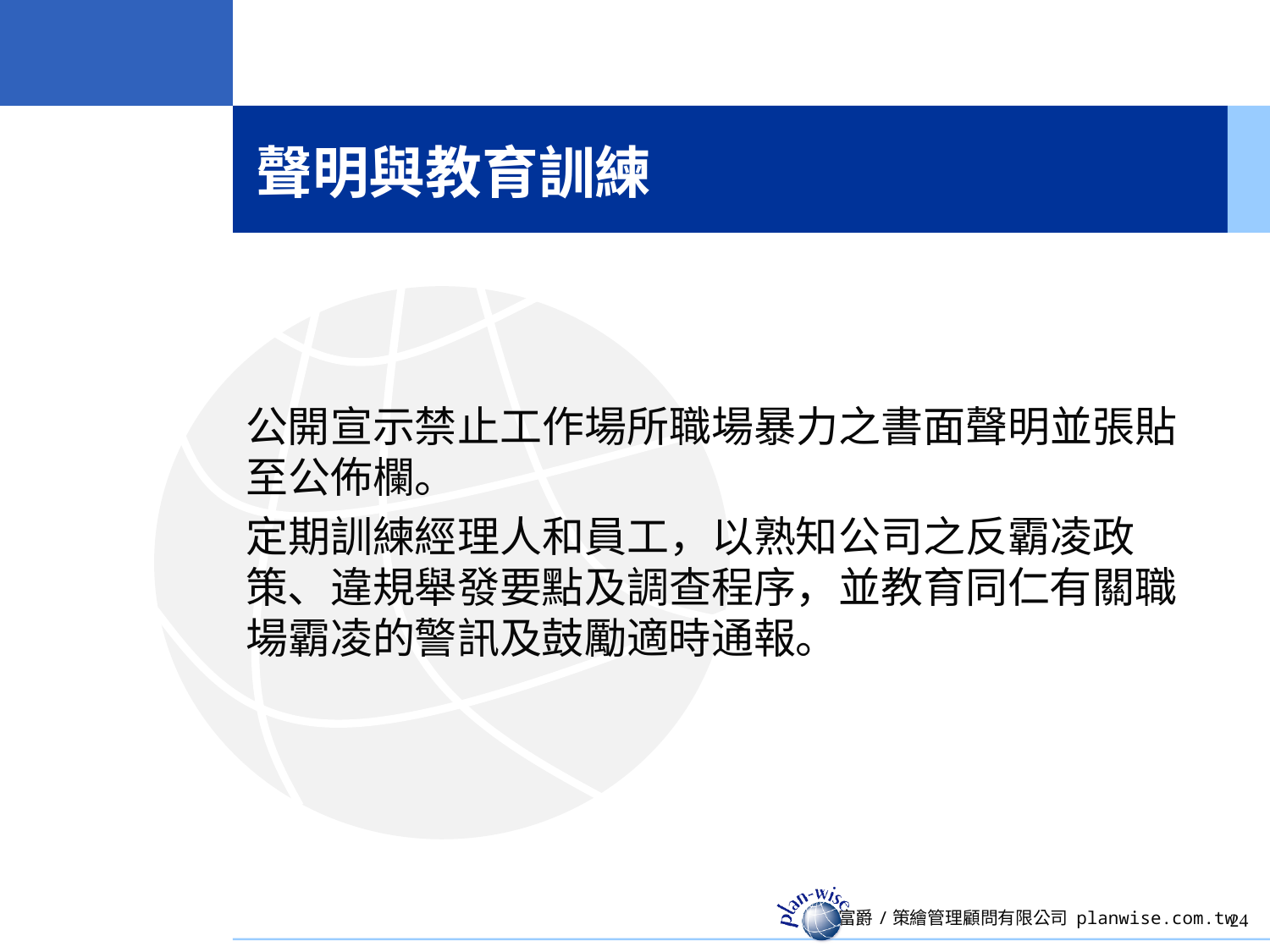

# 聲明與教育訓練

公開宣示禁止工作場所職場暴力之書面聲明並張貼至公佈欄。
定期訓練經理人和員工，以熟知公司之反霸凌政策、違規舉發要點及調查程序，並教育同仁有關職場霸凌的警訊及鼓勵適時通報。

24